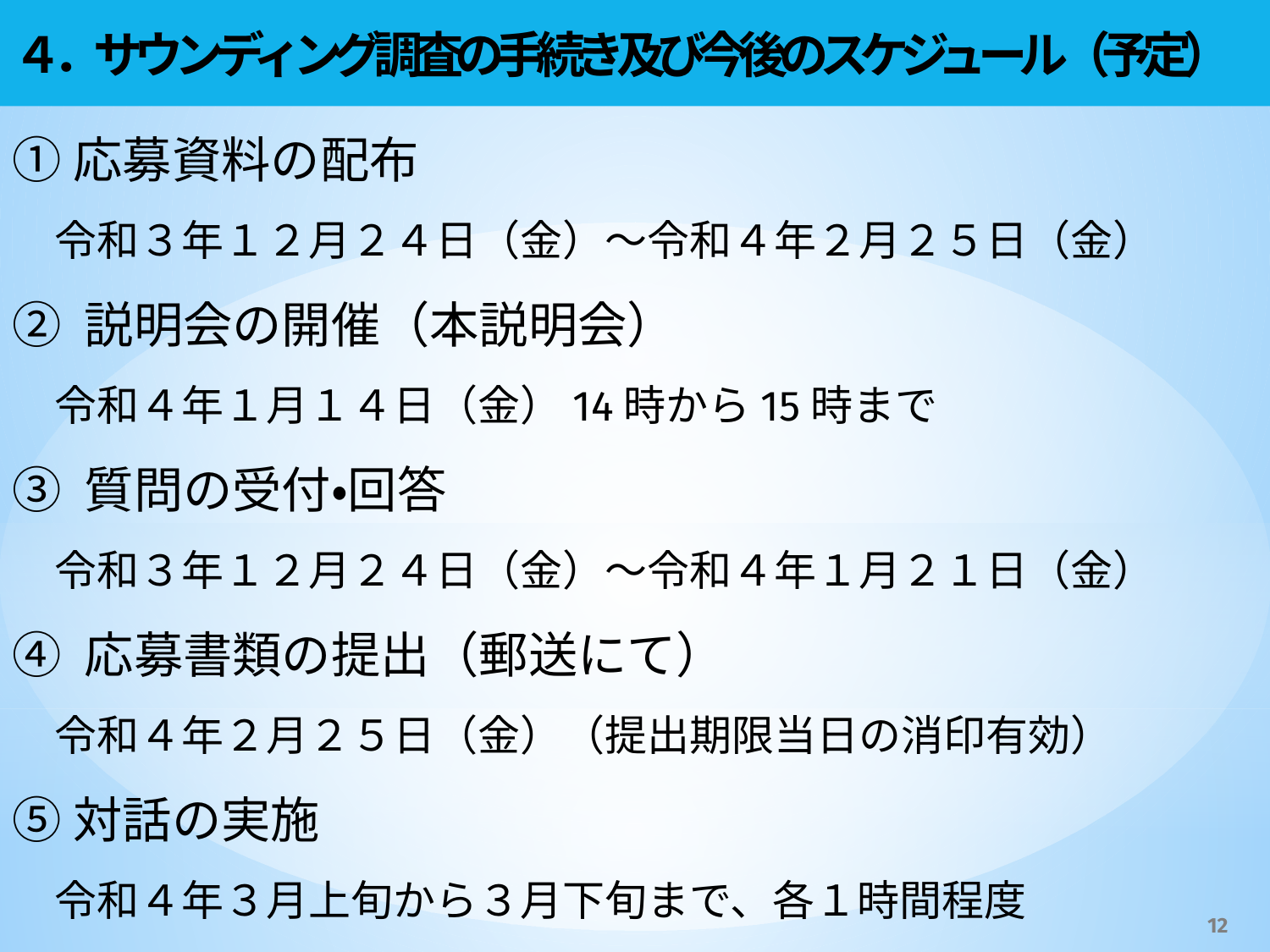

# ４．サウンディング調査の手続き及び今後のスケジュール （予定）
①応募資料の配布
　令和３年１２月２４日（金）～令和４年２月２５日（金）
② 説明会の開催（本説明会）
　令和４年１月１４日（金）14時から15時まで
③ 質問の受付・回答
　令和３年１２月２４日（金）～令和４年１月２１日（金）
④ 応募書類の提出（郵送にて）
　令和４年２月２５日（金）（提出期限当日の消印有効）
⑤対話の実施
　令和４年３月上旬から３月下旬まで、各１時間程度
12